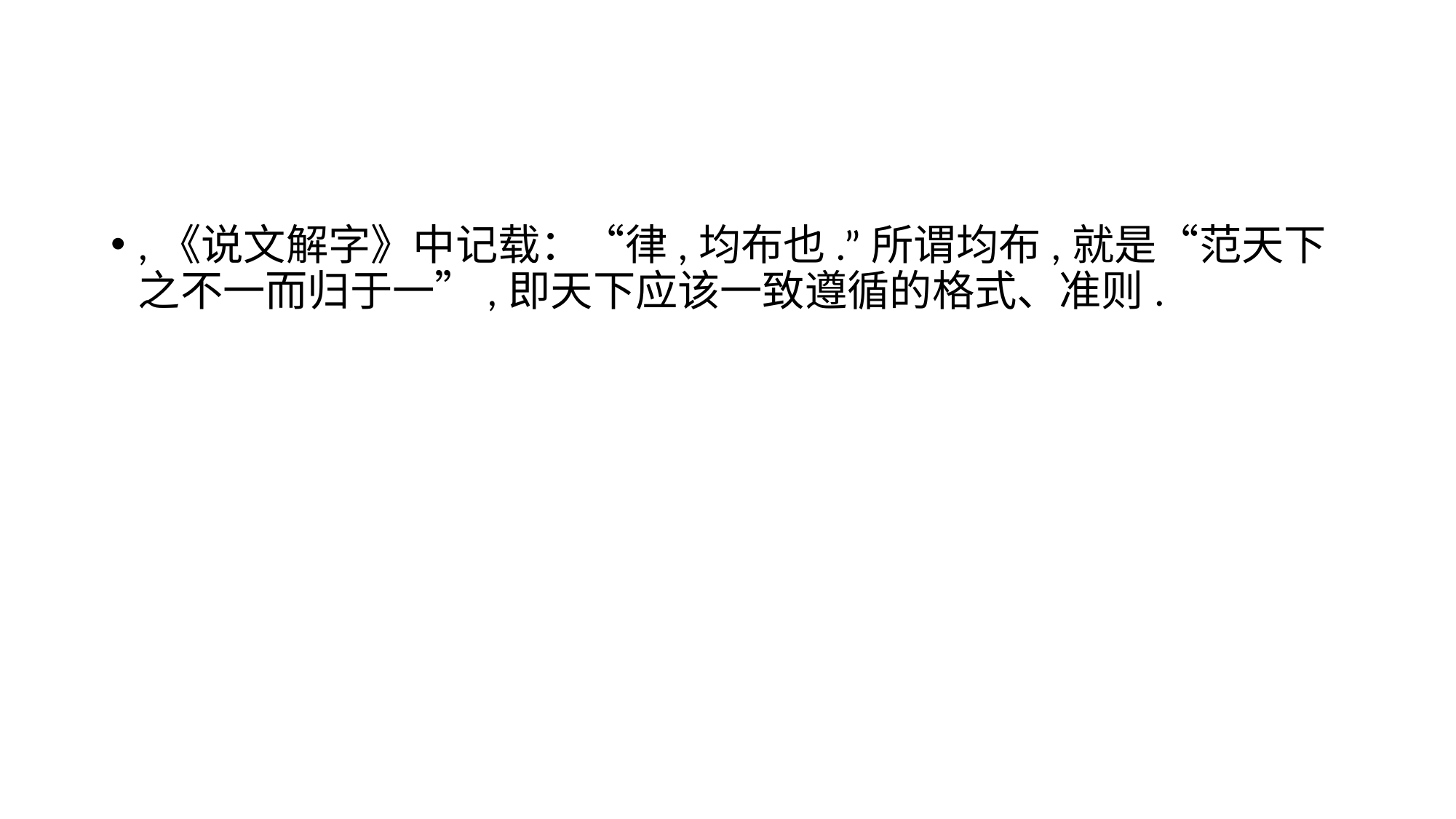

#
,《说文解字》中记载：“律,均布也.”所谓均布,就是“范天下之不一而归于一”,即天下应该一致遵循的格式、准则.